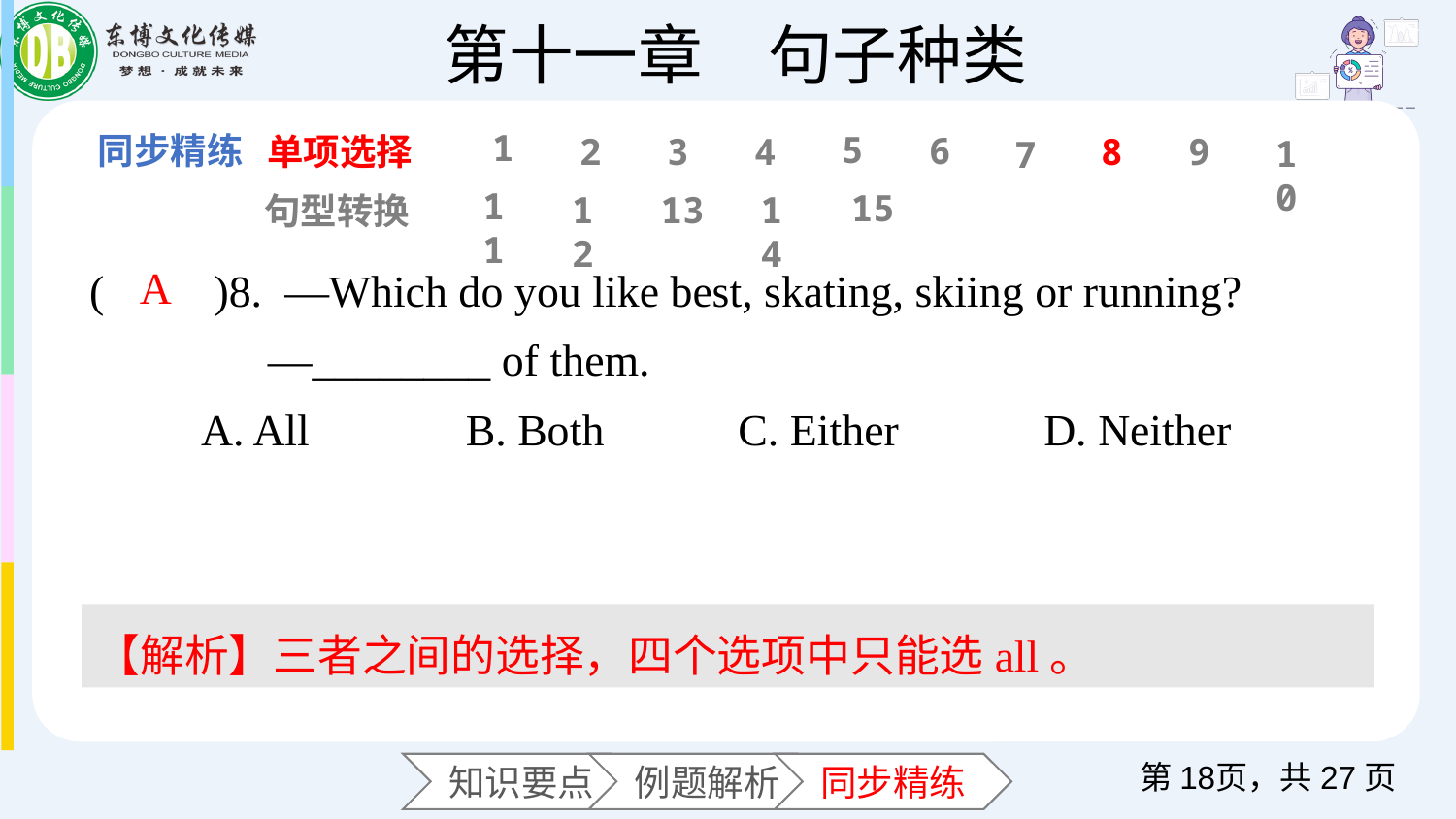

1
5
6
单项选择
2
3
4
8
9
10
7
11
15
12
13
14
句型转换
(　　)8.  —Which do you like best, skating, skiing or running?
                —________ of them.
          A. All              B. Both            C. Either             D. Neither
A
【解析】三者之间的选择，四个选项中只能选all。